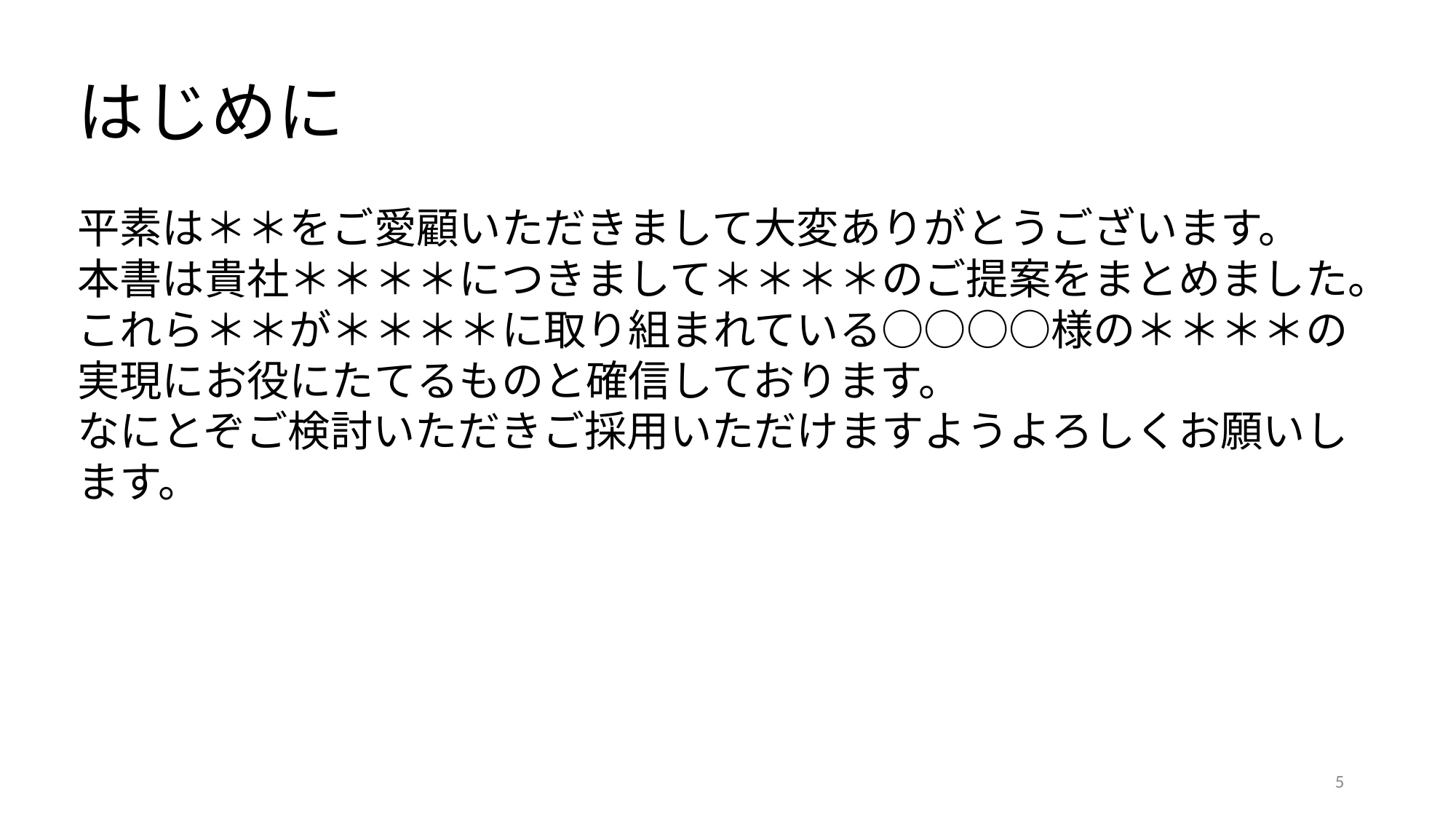

はじめに

平素は＊＊をご愛顧いただきまして大変ありがとうございます。
本書は貴社＊＊＊＊につきまして＊＊＊＊のご提案をまとめました。
これら＊＊が＊＊＊＊に取り組まれている○○○○様の＊＊＊＊の実現にお役にたてるものと確信しております。
なにとぞご検討いただきご採用いただけますようよろしくお願いします。
5